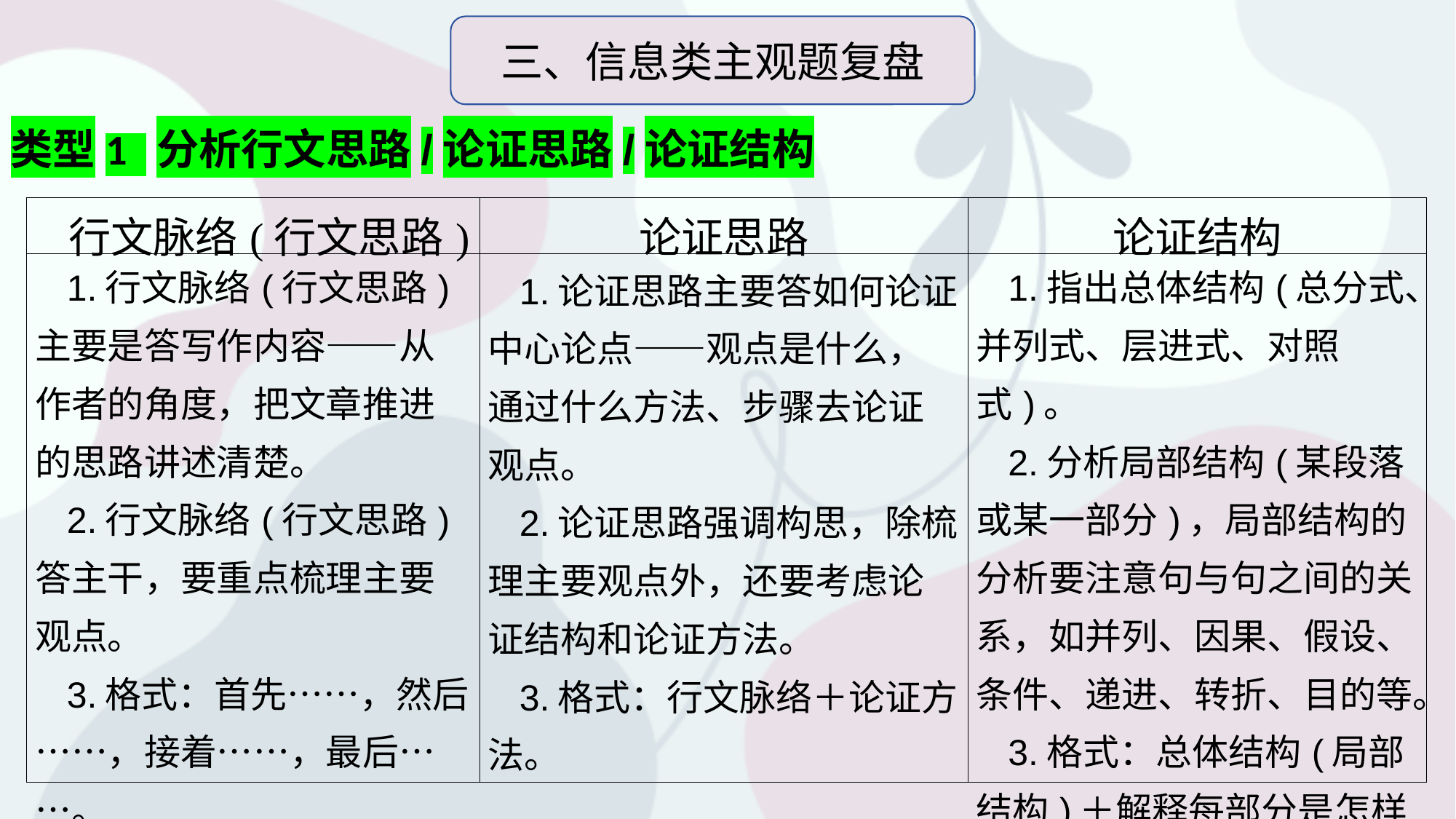

三、信息类主观题复盘
类型1  分析行文思路/论证思路/论证结构
| 行文脉络(行文思路) | 论证思路 | 论证结构 |
| --- | --- | --- |
| 1.行文脉络(行文思路)主要是答写作内容——从作者的角度，把文章推进的思路讲述清楚。 2.行文脉络(行文思路)答主干，要重点梳理主要观点。 3.格式：首先……，然后……，接着……，最后……。 | 1.论证思路主要答如何论证中心论点——观点是什么，通过什么方法、步骤去论证观点。 2.论证思路强调构思，除梳理主要观点外，还要考虑论证结构和论证方法。 3.格式：行文脉络＋论证方法。 | 1.指出总体结构(总分式、并列式、层进式、对照式)。 2.分析局部结构(某段落或某一部分)，局部结构的分析要注意句与句之间的关系，如并列、因果、假设、条件、递进、转折、目的等。 3.格式：总体结构(局部结构)＋解释每部分是怎样体现这样的结构的。 |